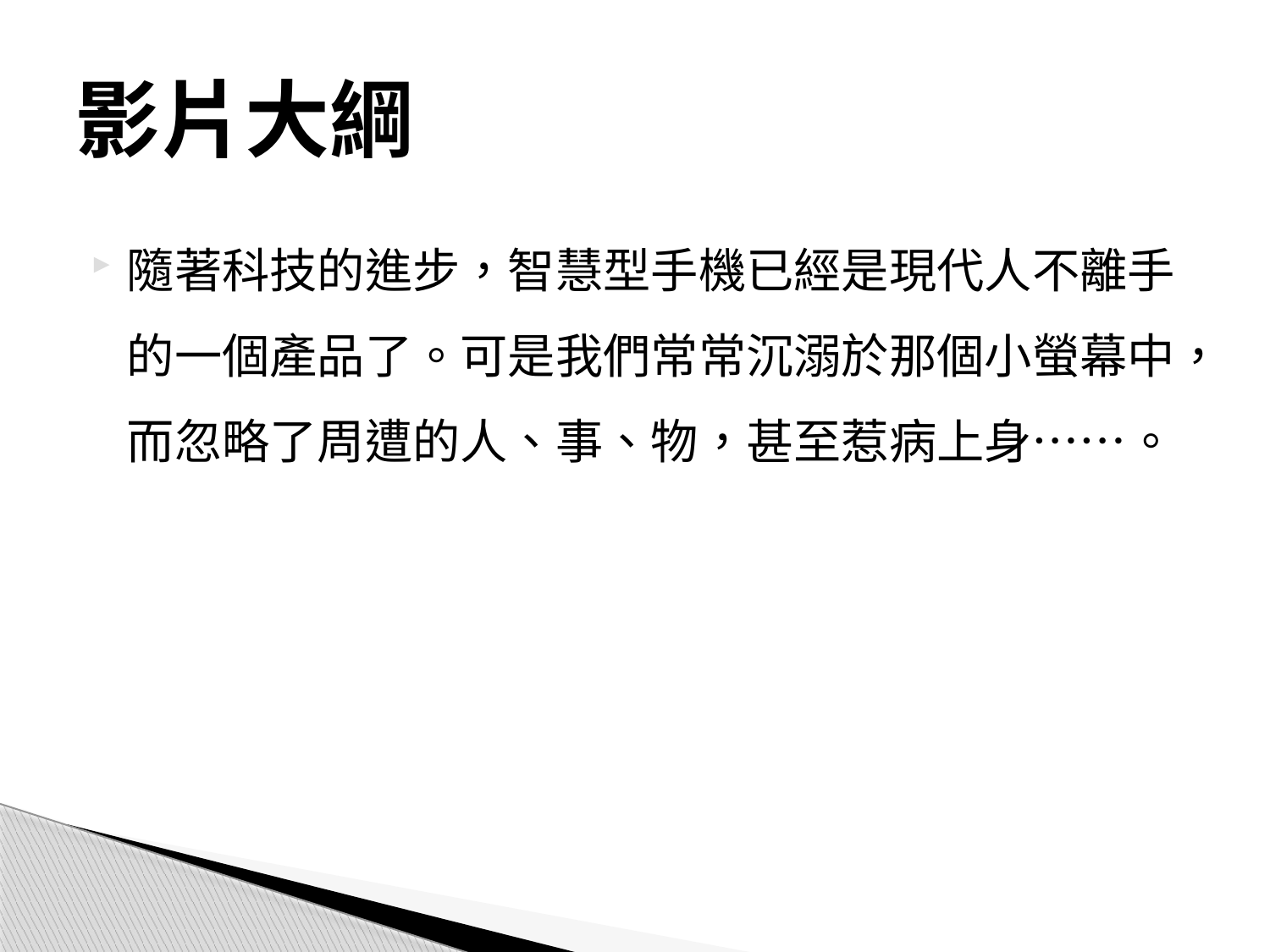

# 影片大綱
隨著科技的進步，智慧型手機已經是現代人不離手的一個產品了。可是我們常常沉溺於那個小螢幕中，而忽略了周遭的人、事、物，甚至惹病上身……。